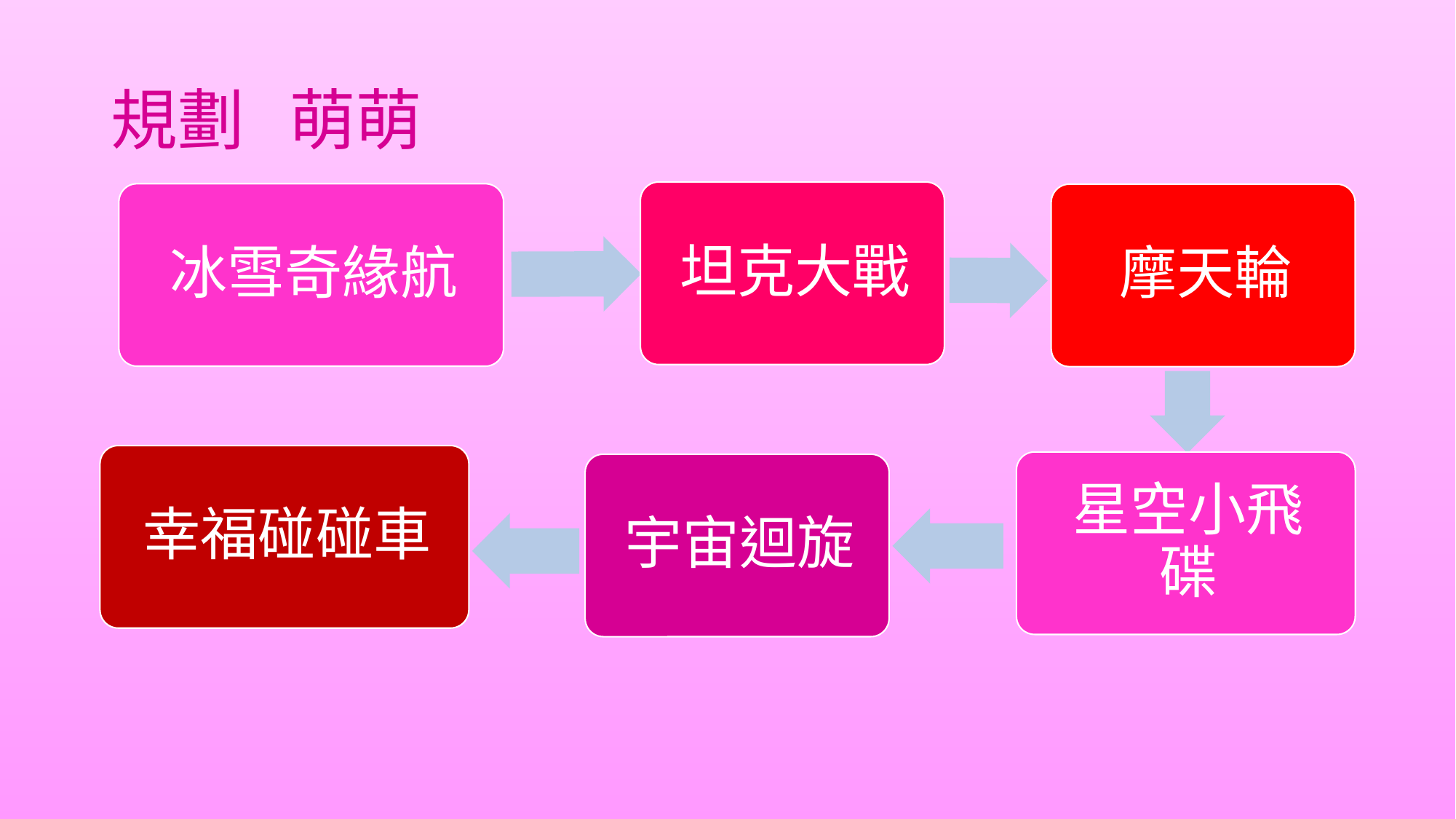

# 規劃   萌萌
冰雪奇緣航

坦克大戰

摩天輪

宇宙迴旋

星空小飛碟

幸福碰碰車